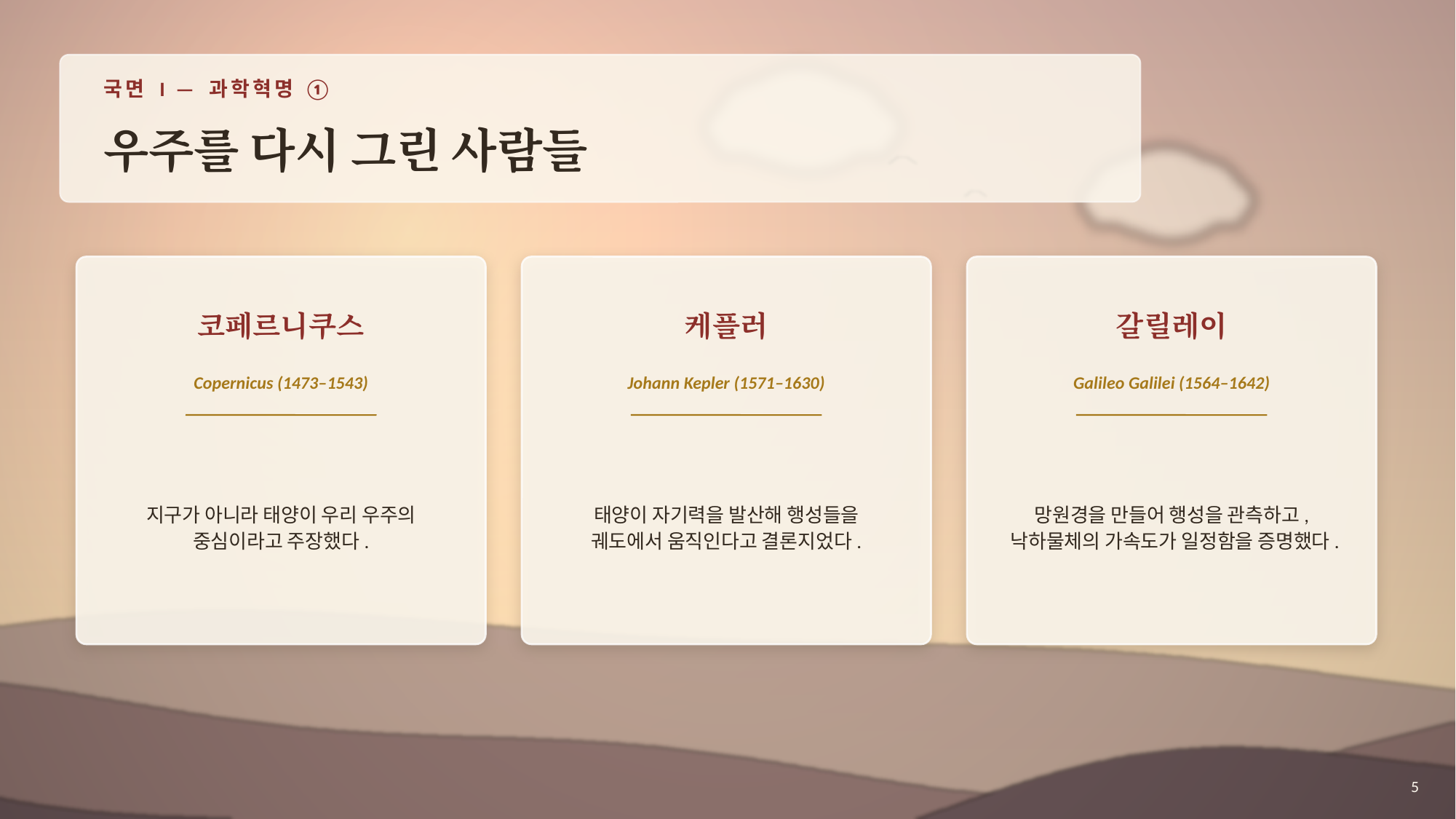

국면 I — 과학혁명 ①
우주를 다시 그린 사람들

코페르니쿠스
케플러
갈릴레이
Copernicus (1473–1543)
Johann Kepler (1571–1630)
Galileo Galilei (1564–1642)

지구가 아니라 태양이 우리 우주의 중심이라고 주장했다.
태양이 자기력을 발산해 행성들을 궤도에서 움직인다고 결론지었다.
망원경을 만들어 행성을 관측하고, 낙하물체의 가속도가 일정함을 증명했다.
5